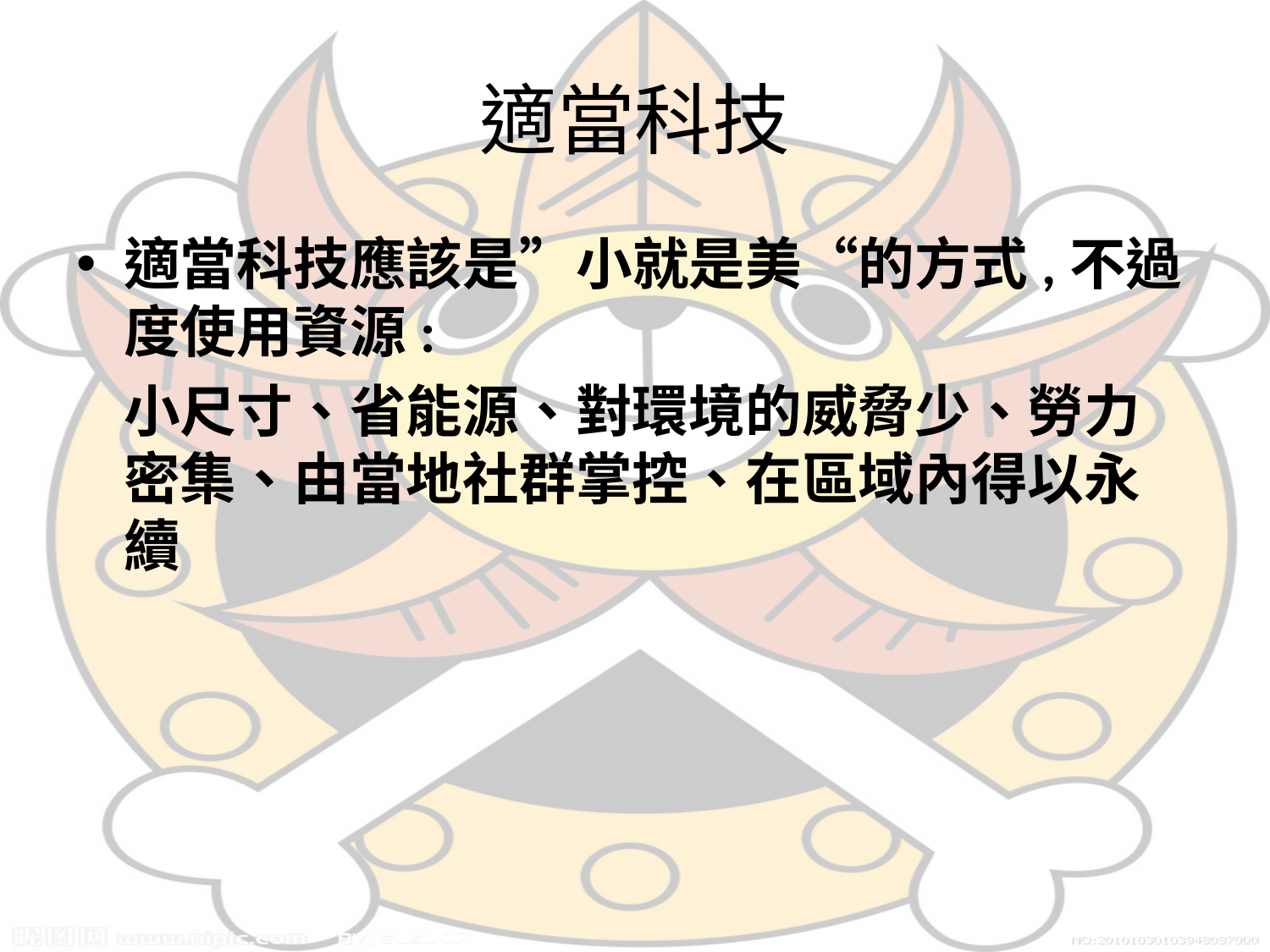

# 適當科技
適當科技應該是”小就是美“的方式,不過度使用資源:
	小尺寸、省能源、對環境的威脅少、勞力密集、由當地社群掌控、在區域內得以永續